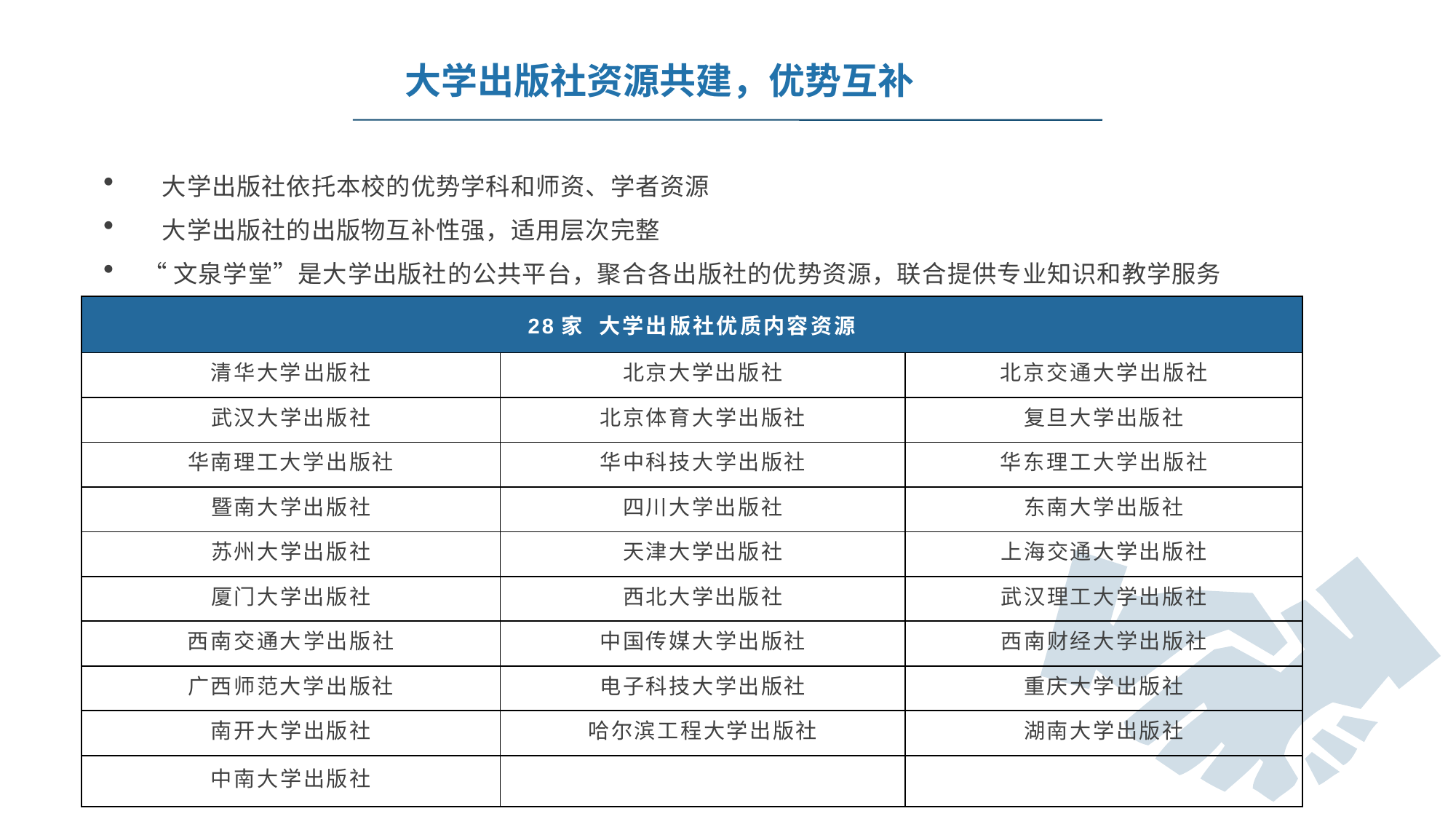

大学出版社资源共建，优势互补

大学出版社依托本校的优势学科和师资、学者资源
大学出版社的出版物互补性强，适用层次完整
“文泉学堂”是大学出版社的公共平台，聚合各出版社的优势资源，联合提供专业知识和教学服务
| 28家 大学出版社优质内容资源 |  |  |
| --- | --- | --- |
| 清华大学出版社 | 北京大学出版社 | 北京交通大学出版社 |
| 武汉大学出版社 | 北京体育大学出版社 | 复旦大学出版社 |
| 华南理工大学出版社 | 华中科技大学出版社 | 华东理工大学出版社 |
| 暨南大学出版社 | 四川大学出版社 | 东南大学出版社 |
| 苏州大学出版社 | 天津大学出版社 | 上海交通大学出版社 |
| 厦门大学出版社 | 西北大学出版社 | 武汉理工大学出版社 |
| 西南交通大学出版社 | 中国传媒大学出版社 | 西南财经大学出版社 |
| 广西师范大学出版社 | 电子科技大学出版社 | 重庆大学出版社 |
| 南开大学出版社 | 哈尔滨工程大学出版社 | 湖南大学出版社 |
| 中南大学出版社 |  |  |